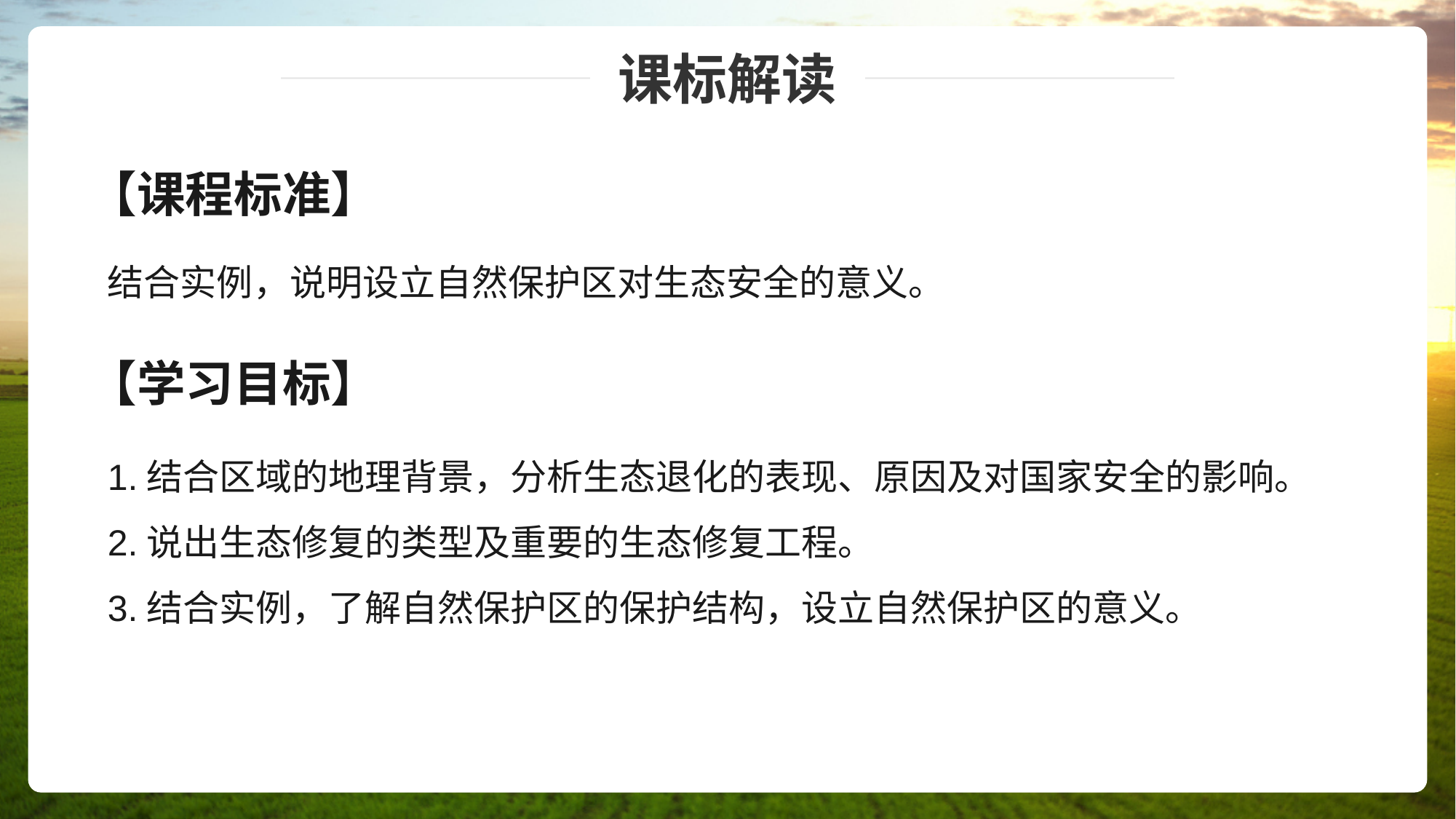

课标解读
【课程标准】
【学习目标】
结合实例，说明设立自然保护区对生态安全的意义。
1.结合区域的地理背景，分析生态退化的表现、原因及对国家安全的影响。
2.说出生态修复的类型及重要的生态修复工程。
3.结合实例，了解自然保护区的保护结构，设立自然保护区的意义。